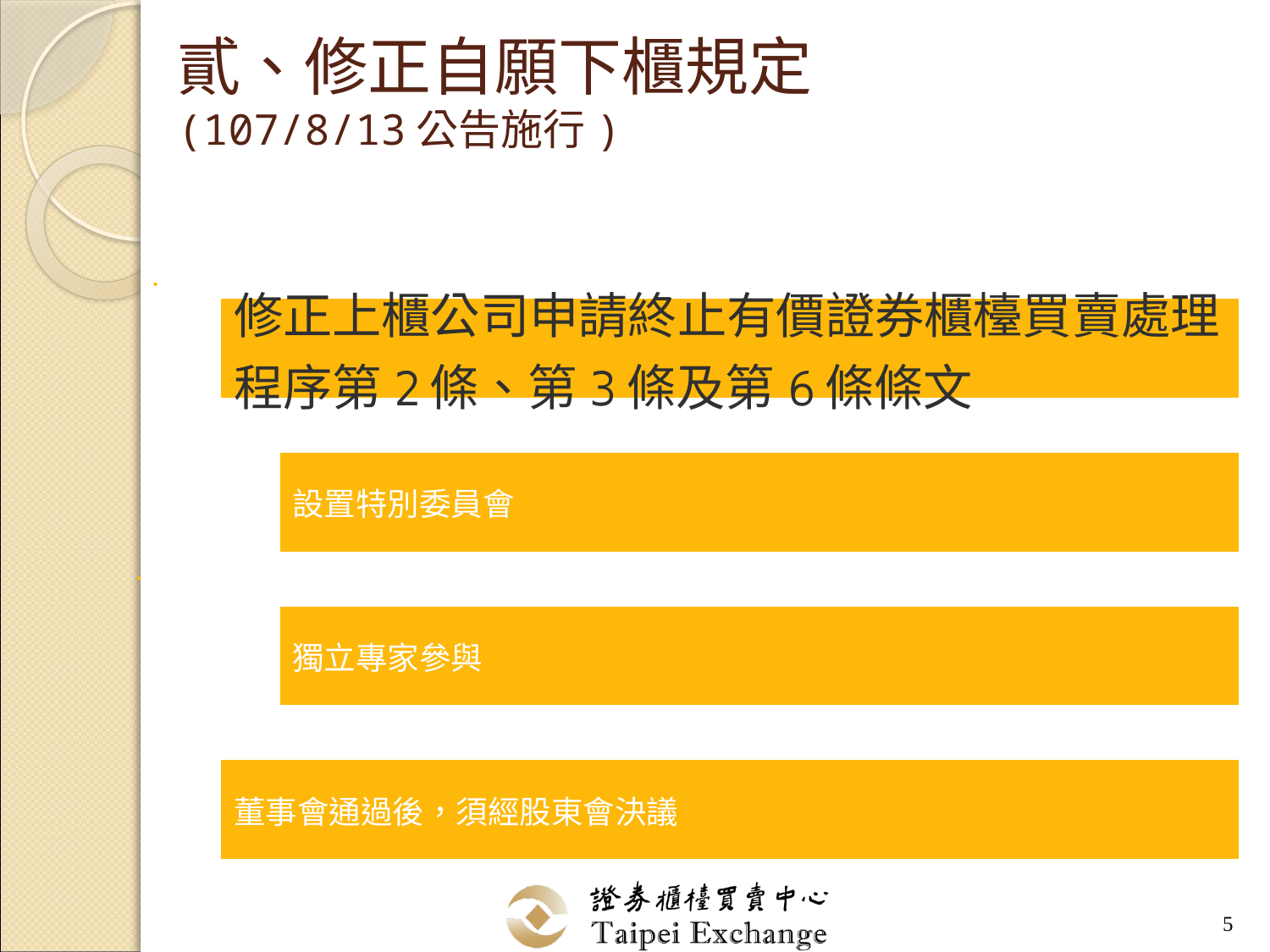

# 貳、修正自願下櫃規定 (107/8/13公告施行)
修正上櫃公司申請終止有價證券櫃檯買賣處理程序第2條、第3條及第6條條文
設置特別委員會
獨立專家參與
董事會通過後，須經股東會決議
5